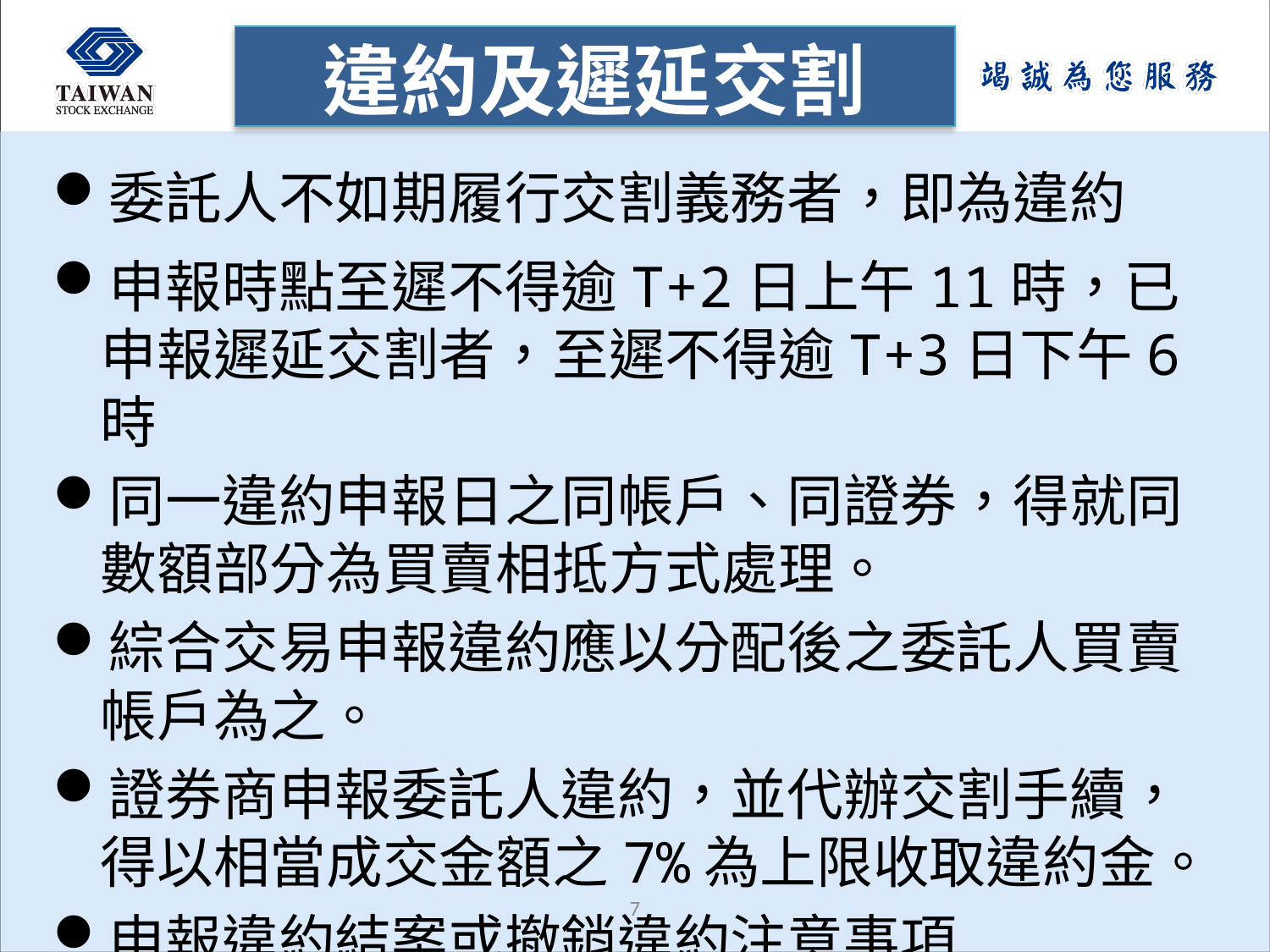

# 違約及遲延交割
委託人不如期履行交割義務者，即為違約
申報時點至遲不得逾T+2日上午11時，已申報遲延交割者，至遲不得逾T+3日下午6時
同一違約申報日之同帳戶、同證券，得就同數額部分為買賣相抵方式處理。
綜合交易申報違約應以分配後之委託人買賣帳戶為之。
證券商申報委託人違約，並代辦交割手續，得以相當成交金額之7%為上限收取違約金。
申報違約結案或撤銷違約注意事項

7